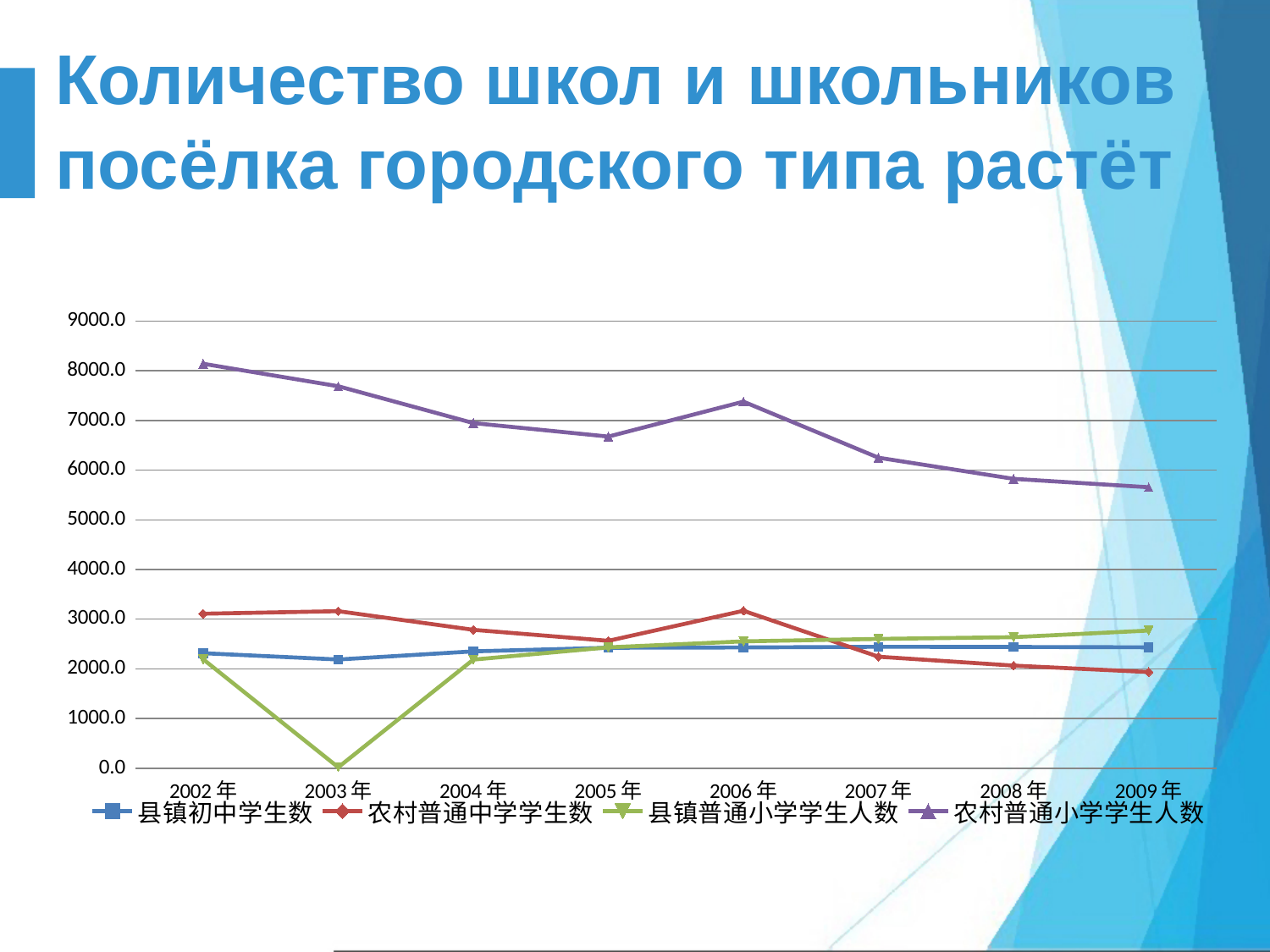

# Количество школ и школьников посёлка городского типа растёт

### Chart:

| Category | 县镇初中学生数 | 农村普通中学学生数 | 县镇普通小学学生人数 | 农村普通小学学生人数 |
|---|---|---|---|---|
| 2002年 | 2314.0839 | 3108.8 | 2192.9021 | 8141.7 |
| 2003年 | 2187.0481999999997 | 3160.4 | 17.36629999999989 | 7689.2 |
| 2004年 | 2351.3281 | 2784.7 | 2185.8606 | 6947.8 |
| 2005年 | 2423.6201 | 2563.7 | 2431.8225 | 6676.1 |
| 2006年 | 2429.995500000016 | 3168.3 | 2552.1904 | 7378.6 |
| 2007年 | 2442.8493 | 2243.3 | 2602.2474999999827 | 6250.7 |
| 2008年 | 2440.0825999999997 | 2064.2 | 2637.1538 | 5824.9 |
| 2009年 | 2432.4161 | 1934.5 | 2770.017 | 5655.5 |